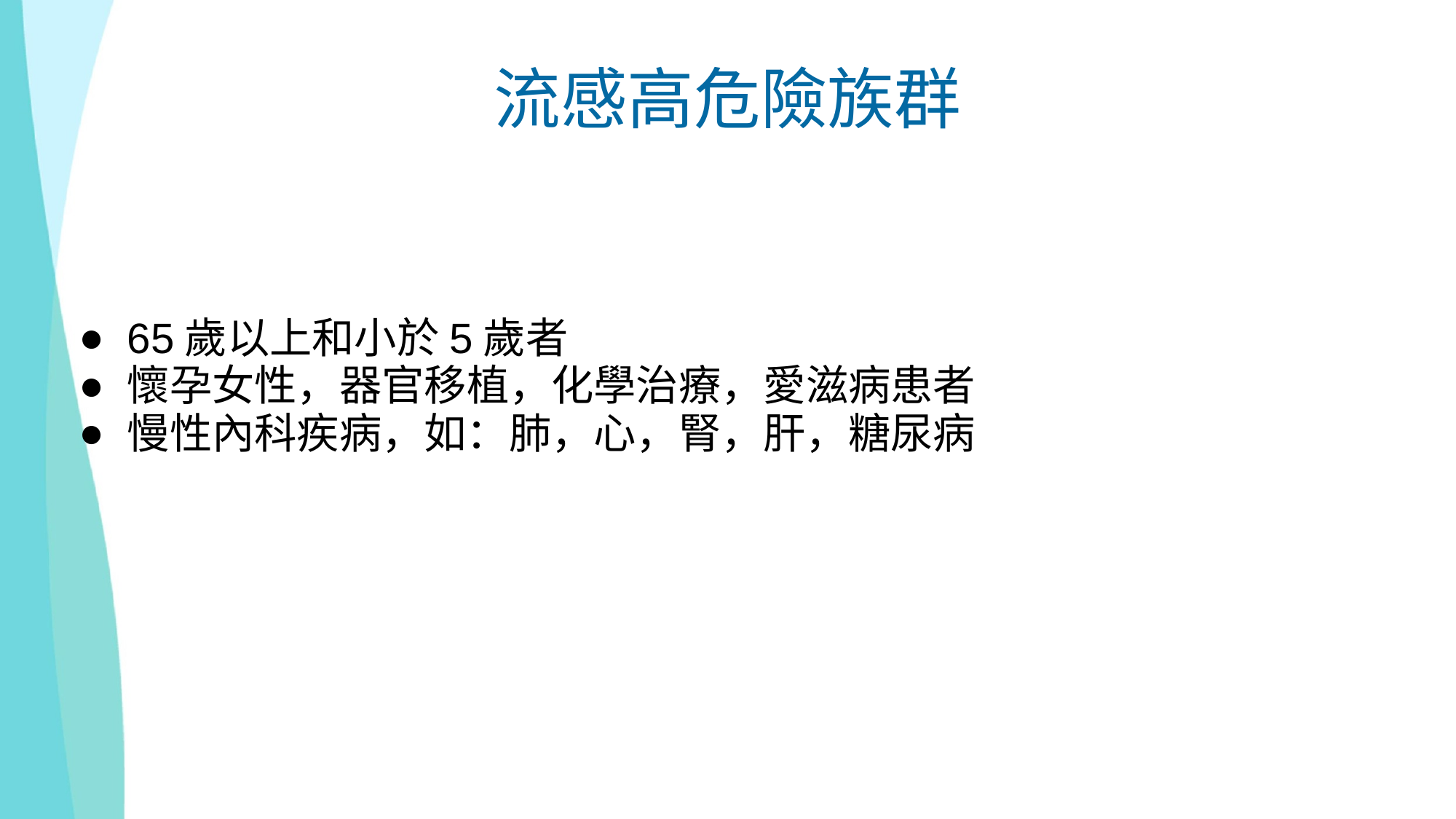

流感高危險族群
65歲以上和小於5歲者
懷孕女性，器官移植，化學治療，愛滋病患者
慢性內科疾病，如：肺，心，腎，肝，糖尿病